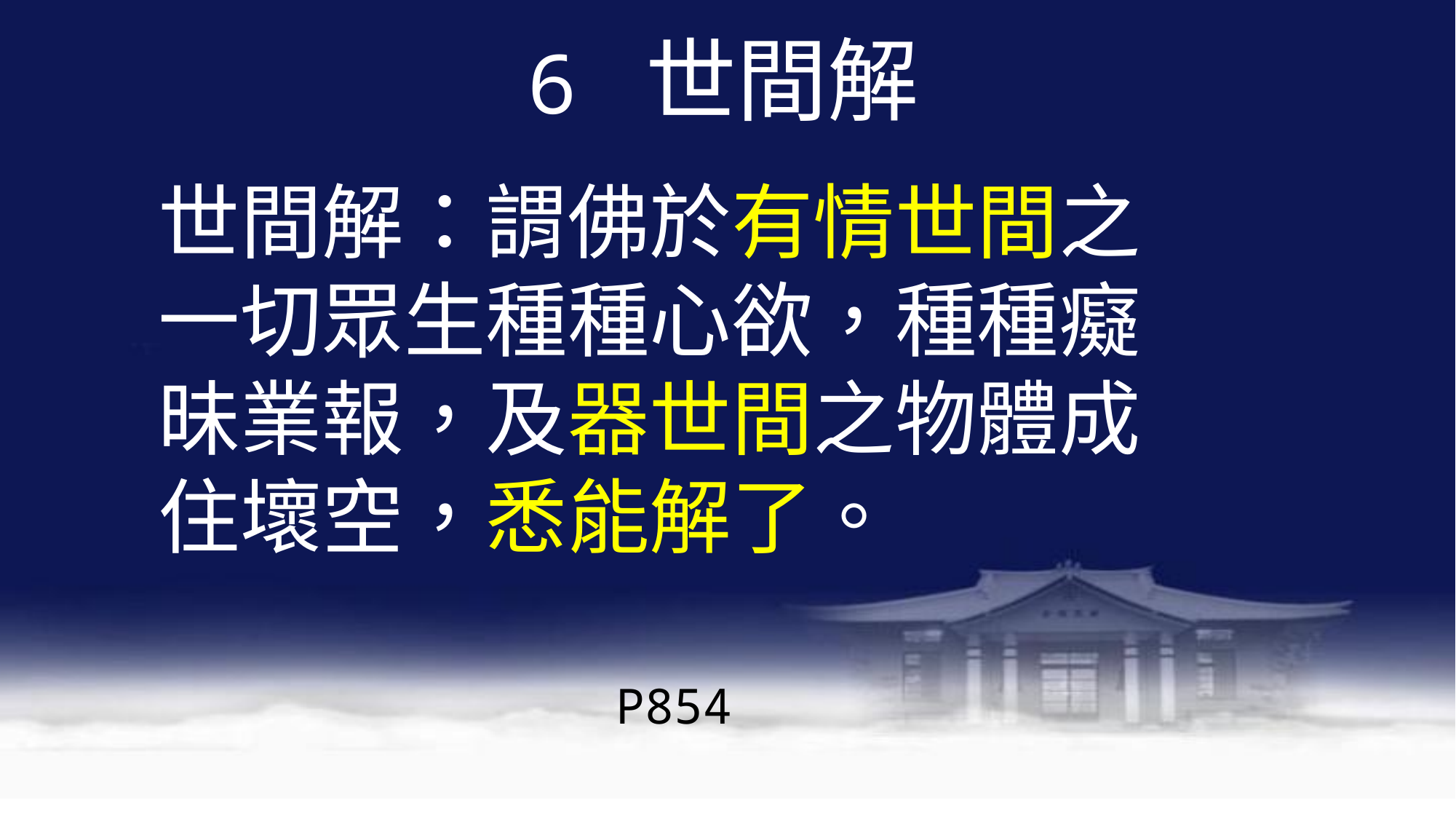

# 6 世間解
世間解：謂佛於有情世間之一切眾生種種心欲，種種癡昧業報，及器世間之物體成住壞空，悉能解了。

P854